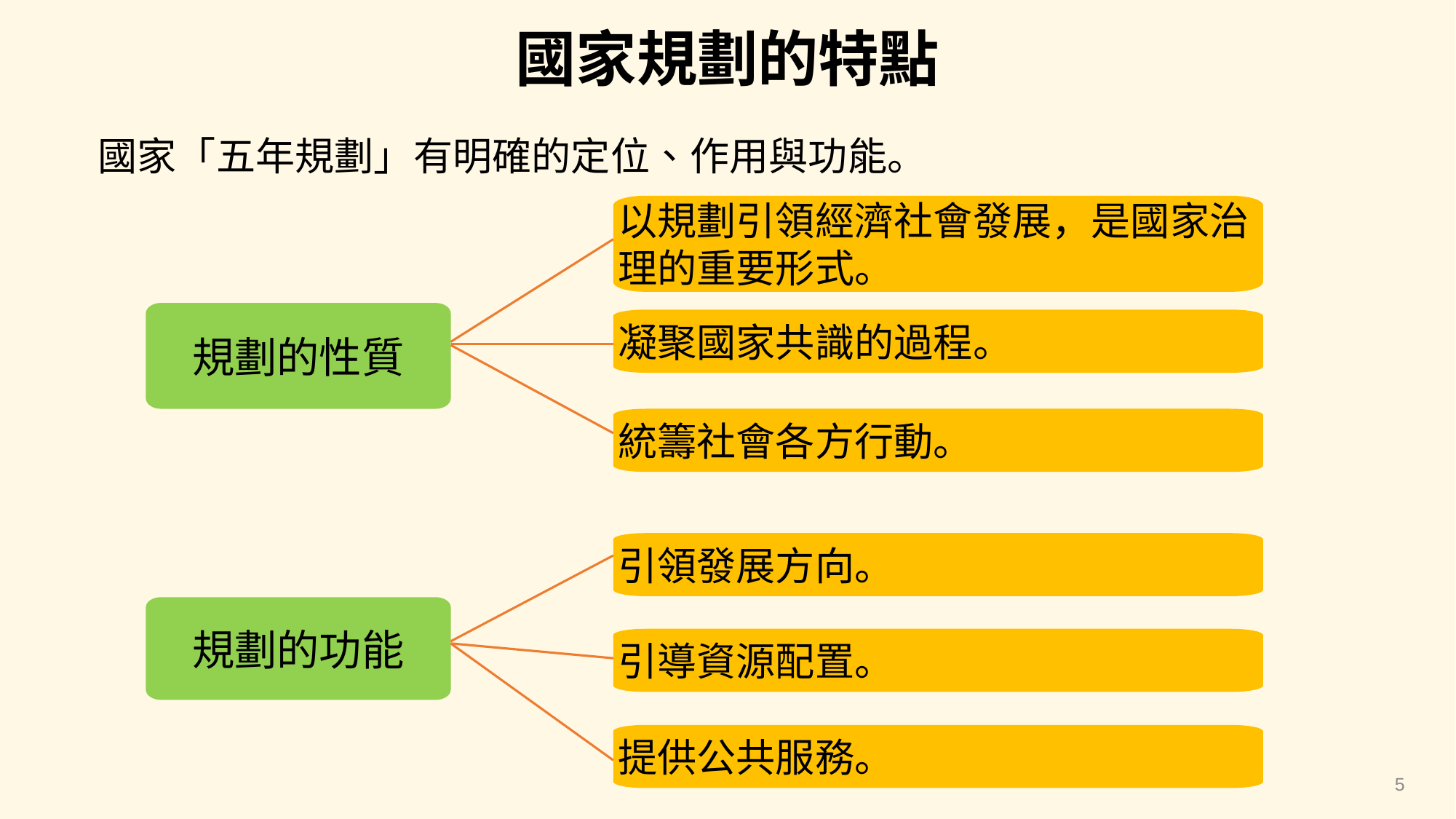

國家規劃的特點
    國家「五年規劃」有明確的定位、作用與功能。
以規劃引領經濟社會發展，是國家治理的重要形式。
規劃的性質
凝聚國家共識的過程。
統籌社會各方行動。
引領發展方向。
規劃的功能
引導資源配置。
提供公共服務。